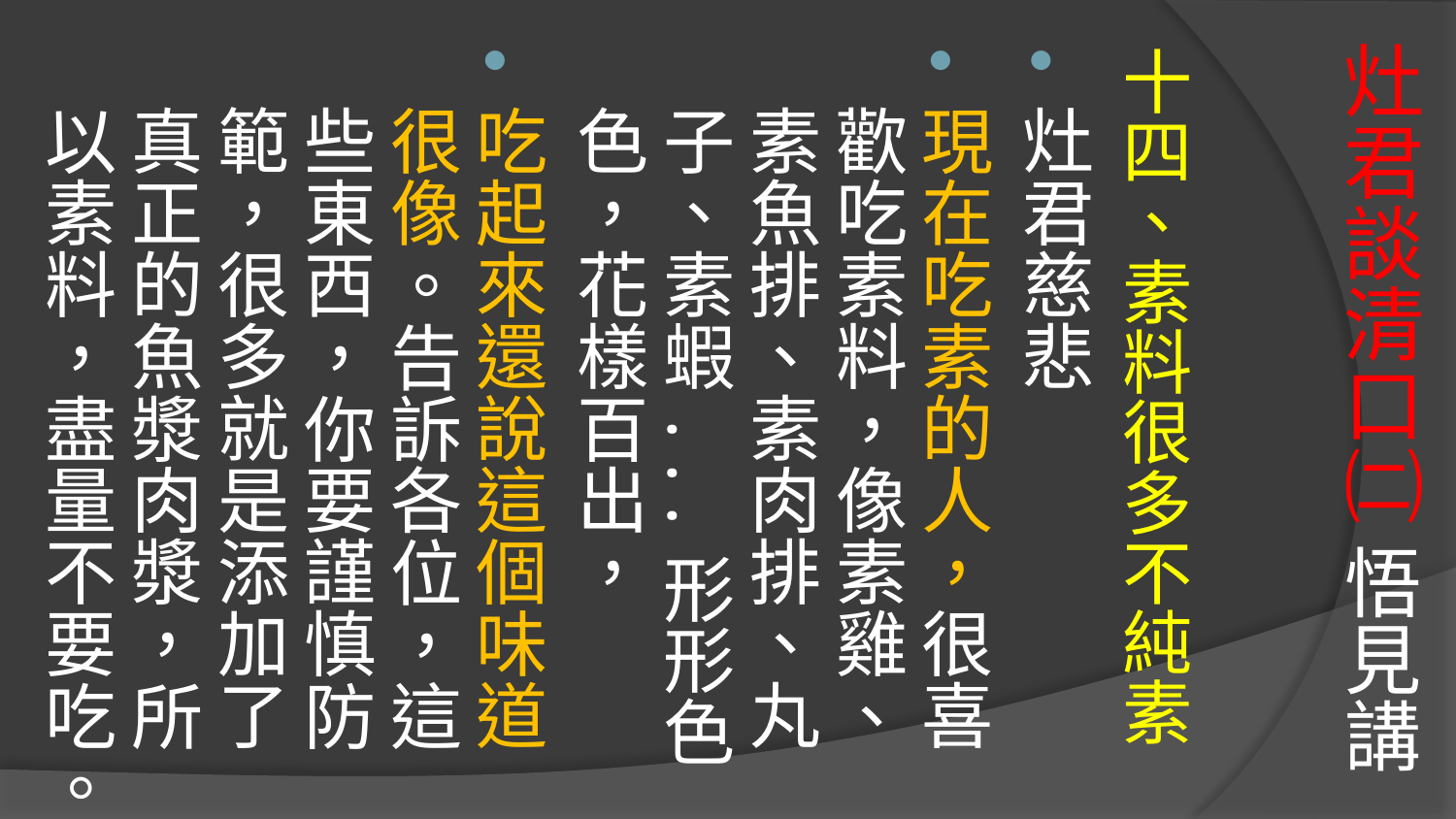

# 灶君談清口㈡ 悟見講
十四、素料很多不純素
灶君慈悲
現在吃素的人，很喜歡吃素料，像素雞、素魚排、素肉排、丸子、素蝦...形形色色，花樣百出，
吃起來還說這個味道很像。告訴各位，這些東西，你要謹慎防範，很多就是添加了真正的魚漿肉漿，所以素料，盡量不要吃。